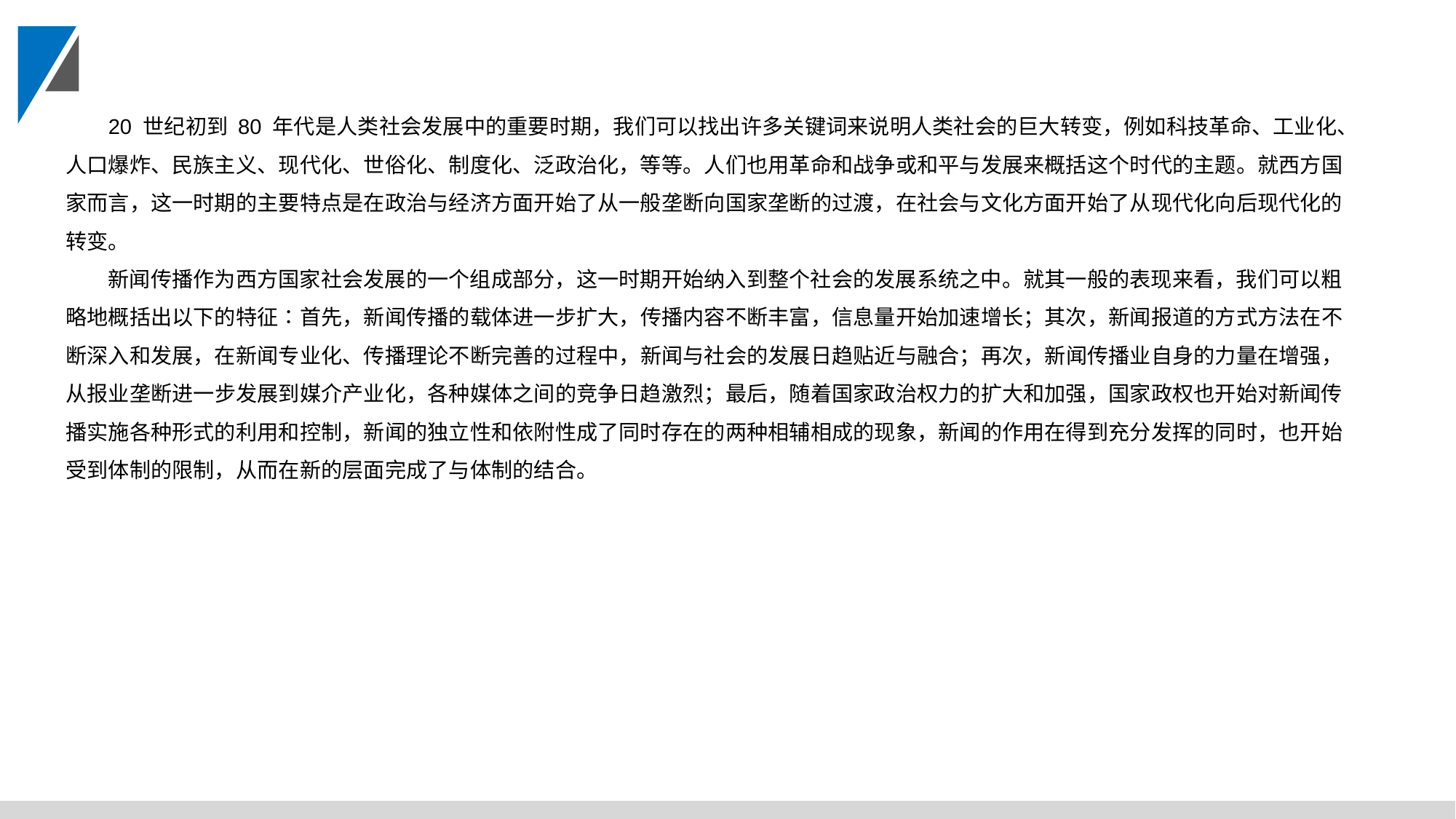

20 世纪初到 80 年代是人类社会发展中的重要时期，我们可以找出许多关键词来说明人类社会的巨大转变，例如科技革命、工业化、人口爆炸、民族主义、现代化、世俗化、制度化、泛政治化，等等。人们也用革命和战争或和平与发展来概括这个时代的主题。就西方国家而言，这一时期的主要特点是在政治与经济方面开始了从一般垄断向国家垄断的过渡，在社会与文化方面开始了从现代化向后现代化的转变。
新闻传播作为西方国家社会发展的一个组成部分，这一时期开始纳入到整个社会的发展系统之中。就其一般的表现来看，我们可以粗略地概括出以下的特征∶首先，新闻传播的载体进一步扩大，传播内容不断丰富，信息量开始加速增长；其次，新闻报道的方式方法在不断深入和发展，在新闻专业化、传播理论不断完善的过程中，新闻与社会的发展日趋贴近与融合；再次，新闻传播业自身的力量在增强，从报业垄断进一步发展到媒介产业化，各种媒体之间的竞争日趋激烈；最后，随着国家政治权力的扩大和加强，国家政权也开始对新闻传播实施各种形式的利用和控制，新闻的独立性和依附性成了同时存在的两种相辅相成的现象，新闻的作用在得到充分发挥的同时，也开始受到体制的限制，从而在新的层面完成了与体制的结合。